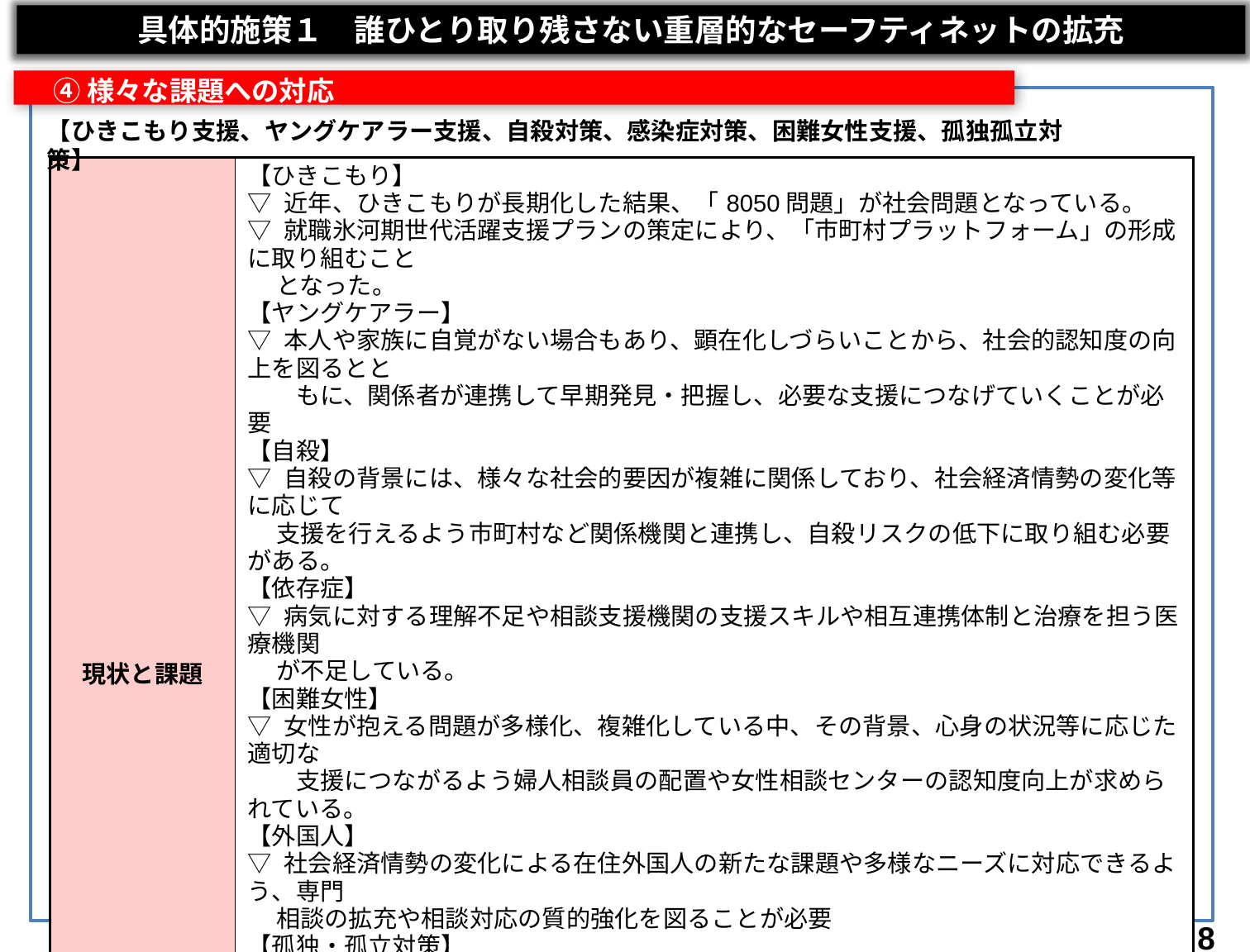

具体的施策１　誰ひとり取り残さない重層的なセーフティネットの拡充
　④ 様々な課題への対応

【ひきこもり支援、ヤングケアラー支援、自殺対策、感染症対策、困難女性支援、孤独孤立対策】
| 現状と課題 | 【ひきこもり】 ▽ 近年、ひきこもりが長期化した結果、「8050問題」が社会問題となっている。 ▽ 就職氷河期世代活躍支援プランの策定により、「市町村プラットフォーム」の形成に取り組むこと となった。 【ヤングケアラー】 ▽ 本人や家族に自覚がない場合もあり、顕在化しづらいことから、社会的認知度の向上を図るとと　　 　　もに、関係者が連携して早期発見・把握し、必要な支援につなげていくことが必要 【自殺】 ▽ 自殺の背景には、様々な社会的要因が複雑に関係しており、社会経済情勢の変化等に応じて 支援を行えるよう市町村など関係機関と連携し、自殺リスクの低下に取り組む必要がある。 【依存症】 ▽ 病気に対する理解不足や相談支援機関の支援スキルや相互連携体制と治療を担う医療機関 が不足している。 【困難女性】 ▽ 女性が抱える問題が多様化、複雑化している中、その背景、心身の状況等に応じた適切な 　　支援につながるよう婦人相談員の配置や女性相談センターの認知度向上が求められている。 【外国人】 ▽ 社会経済情勢の変化による在住外国人の新たな課題や多様なニーズに対応できるよう、専門 相談の拡充や相談対応の質的強化を図ることが必要 【孤独・孤立対策】 ▽ 社会環境の変化や人と人とのつながりの希薄化により、孤独・孤立の問題が顕在化しており、 社会全体で対応していくことが必要 ▽ 府においても、孤独・孤立対策を進める必要があるとの認識のもと、庁内推進体制（関係課長 会議）及び大阪府孤独・孤立対策公民連携プラットフォームの設置などに取り組み、令和5年 3月に「大阪府孤独・孤立対策推進指針」を策定した。 |
| --- | --- |
8